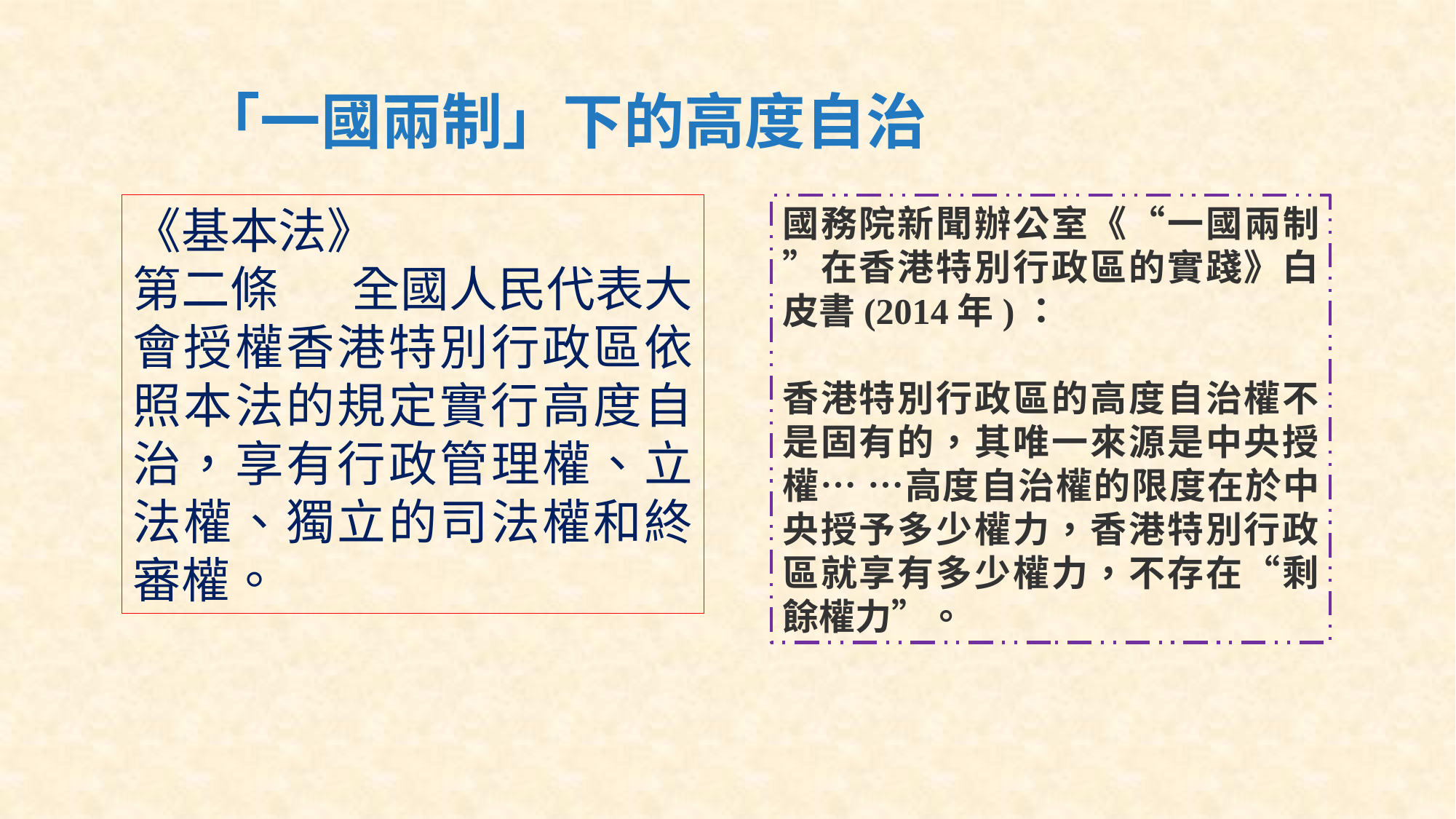

# 「一國兩制」下的高度自治
《基本法》
第二條	全國人民代表大會授權香港特別行政區依照本法的規定實行高度自治，享有行政管理權、立法權、獨立的司法權和終審權。
國務院新聞辦公室《“一國兩制”在香港特別行政區的實踐》白皮書(2014年)：

香港特別行政區的高度自治權不是固有的，其唯一來源是中央授權… …高度自治權的限度在於中央授予多少權力，香港特別行政區就享有多少權力，不存在“剩餘權力”。